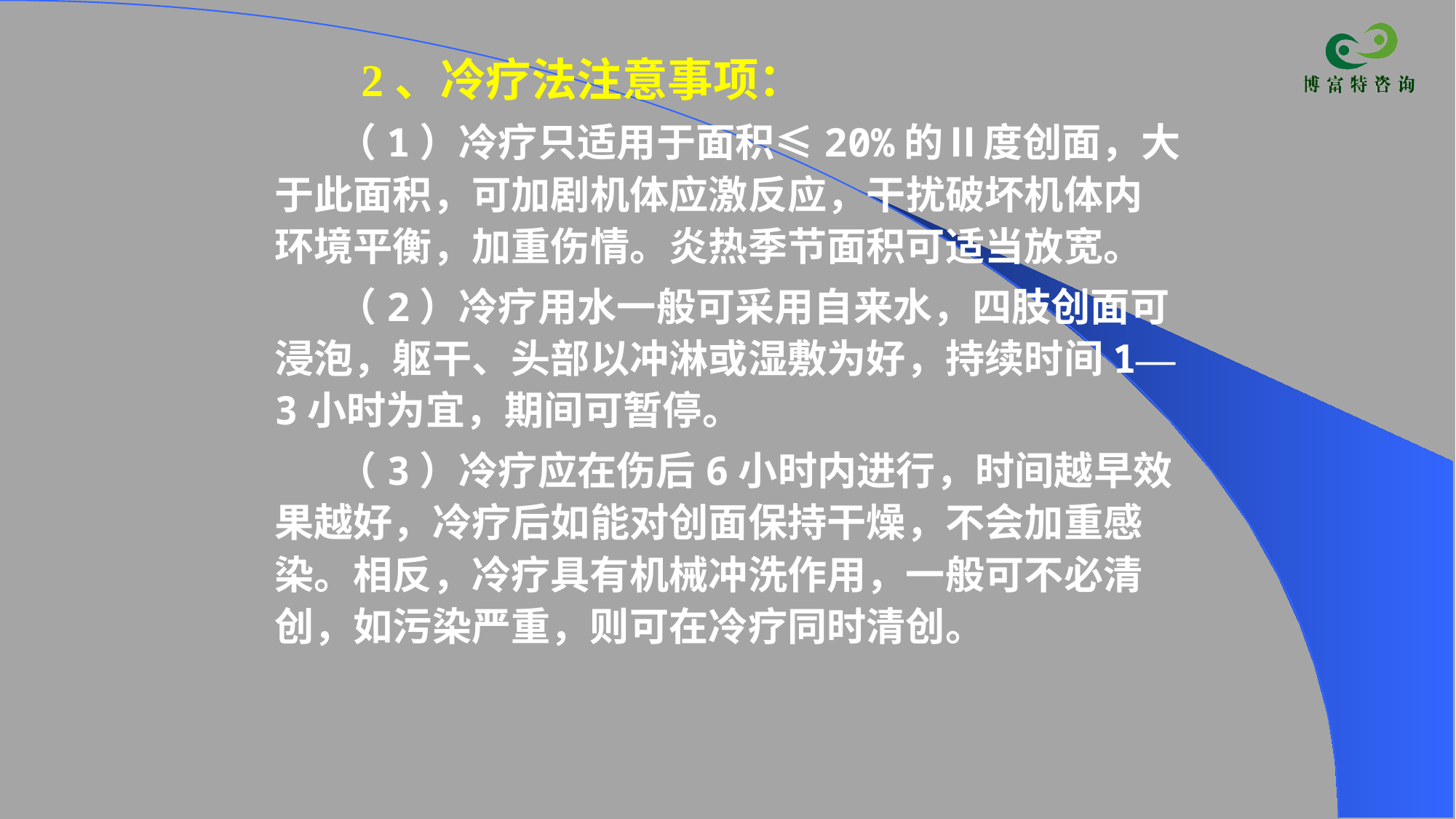

2、冷疗法注意事项：
（1）冷疗只适用于面积≤20%的Ⅱ度创面，大于此面积，可加剧机体应激反应，干扰破坏机体内环境平衡，加重伤情。炎热季节面积可适当放宽。
（2）冷疗用水一般可采用自来水，四肢创面可浸泡，躯干、头部以冲淋或湿敷为好，持续时间1—3小时为宜，期间可暂停。
（3）冷疗应在伤后6小时内进行，时间越早效果越好，冷疗后如能对创面保持干燥，不会加重感染。相反，冷疗具有机械冲洗作用，一般可不必清创，如污染严重，则可在冷疗同时清创。